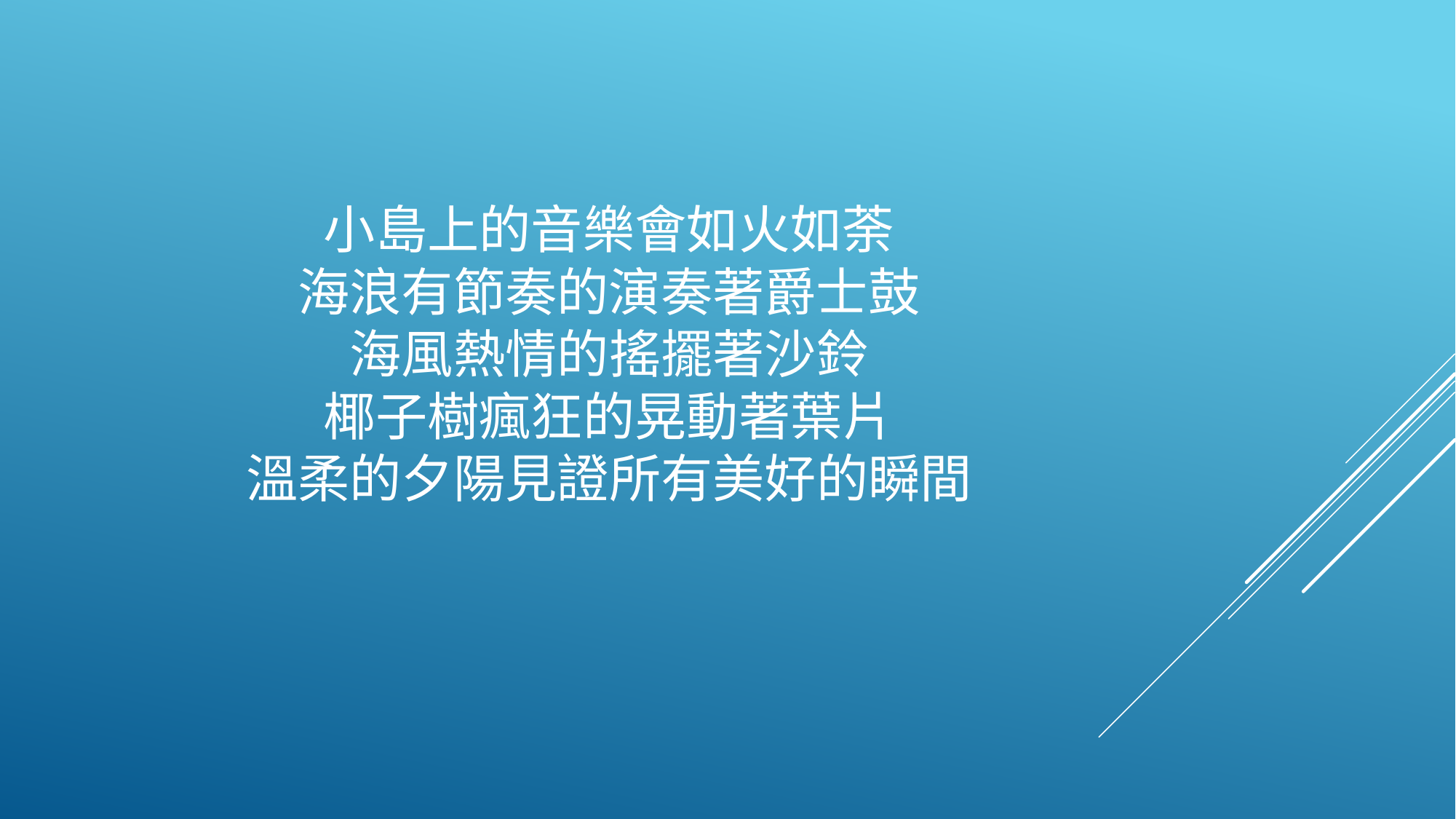

# 小島上的音樂會如火如荼 海浪有節奏的演奏著爵士鼓 海風熱情的搖擺著沙鈴 椰子樹瘋狂的晃動著葉片 溫柔的夕陽見證所有美好的瞬間